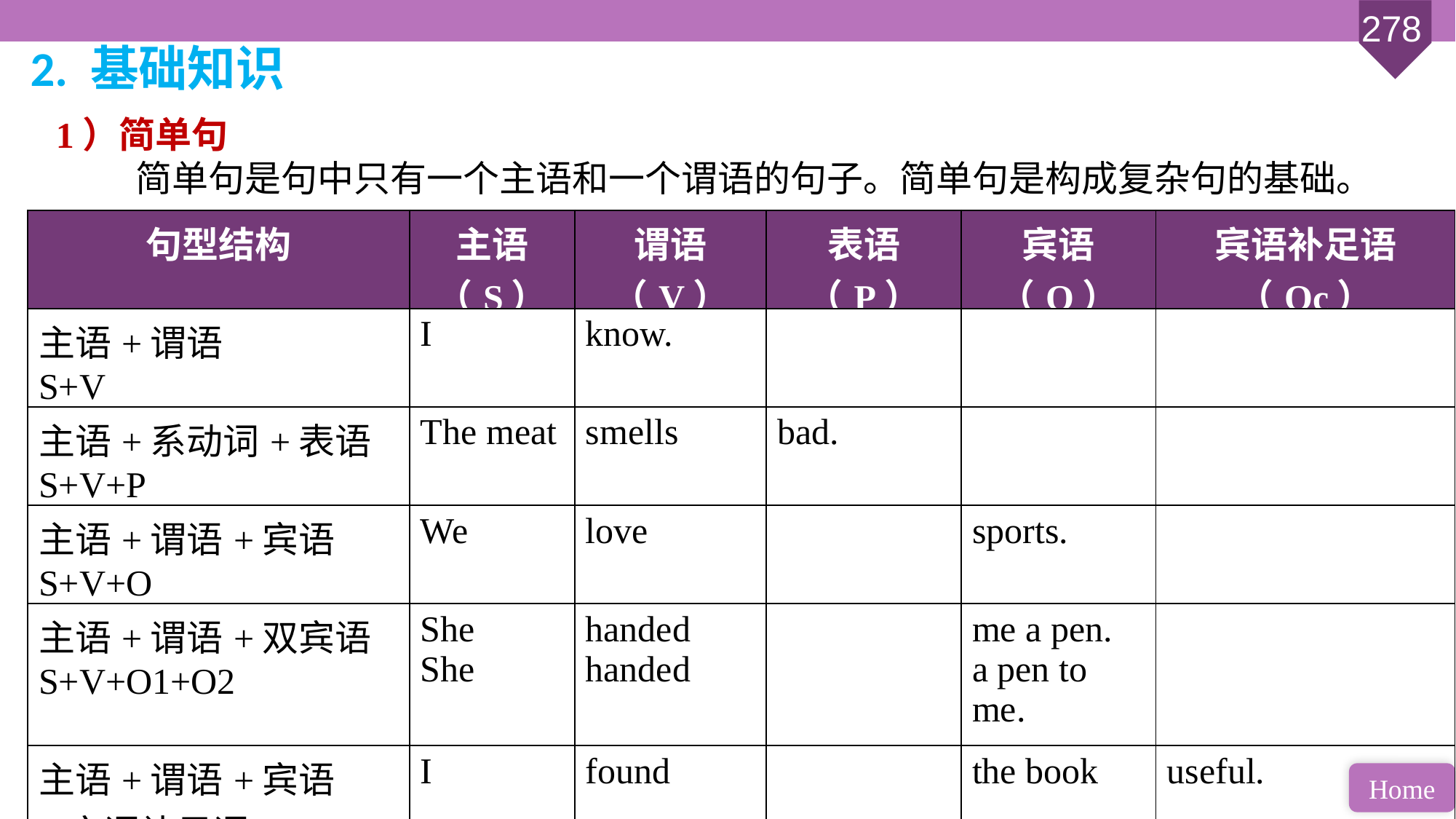

2. 基础知识
1）简单句
  简单句是句中只有一个主语和一个谓语的句子。简单句是构成复杂句的基础。
| 句型结构 | 主语（S） | 谓语（V） | 表语（P） | 宾语（O） | 宾语补足语（Oc） |
| --- | --- | --- | --- | --- | --- |
| 主语+谓语 S+V | I | know. |  |  |  |
| 主语+系动词+表语 S+V+P | The meat | smells | bad. |  |  |
| 主语+谓语+宾语 S+V+O | We | love |  | sports. |  |
| 主语+谓语+双宾语 S+V+O1+O2 | She She | handed handed |  | me a pen. a pen to me. |  |
| 主语+谓语+宾语+宾语补足语 S+V+O+Oc | I | found |  | the book | useful. |